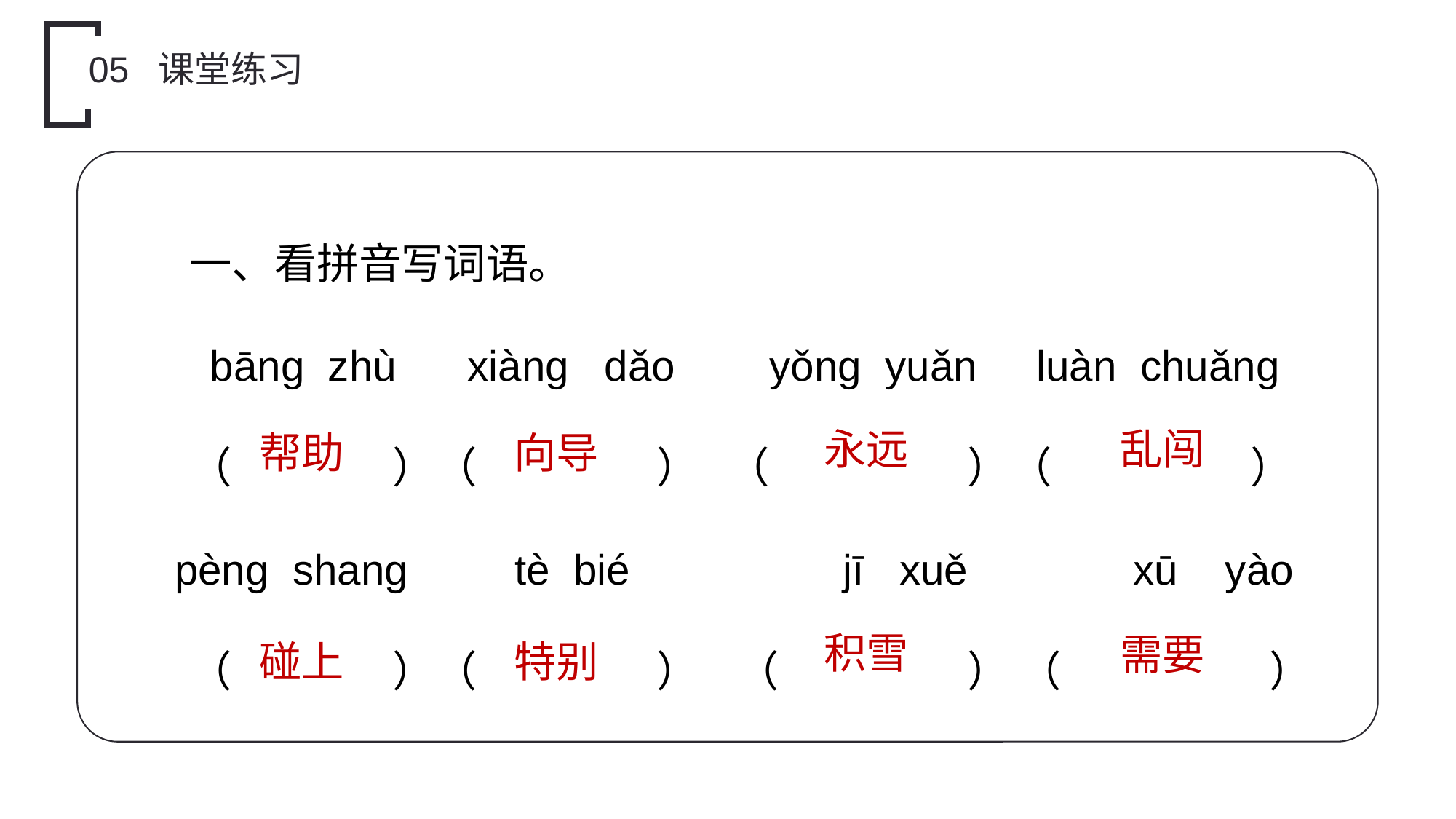

05  课堂练习
   一、看拼音写词语。
     bāng  zhù      xiàng   dǎo        yǒng  yuǎn     luàn  chuǎng
   （                 ）（                   ）   （                     ）（                     ）
  pèng  shang         tè  bié                  jī   xuě              xū    yào
   （                 ）（                   ）    （                    ） （                      ）
永远
乱闯
帮助
向导
积雪
需要
碰上
特别